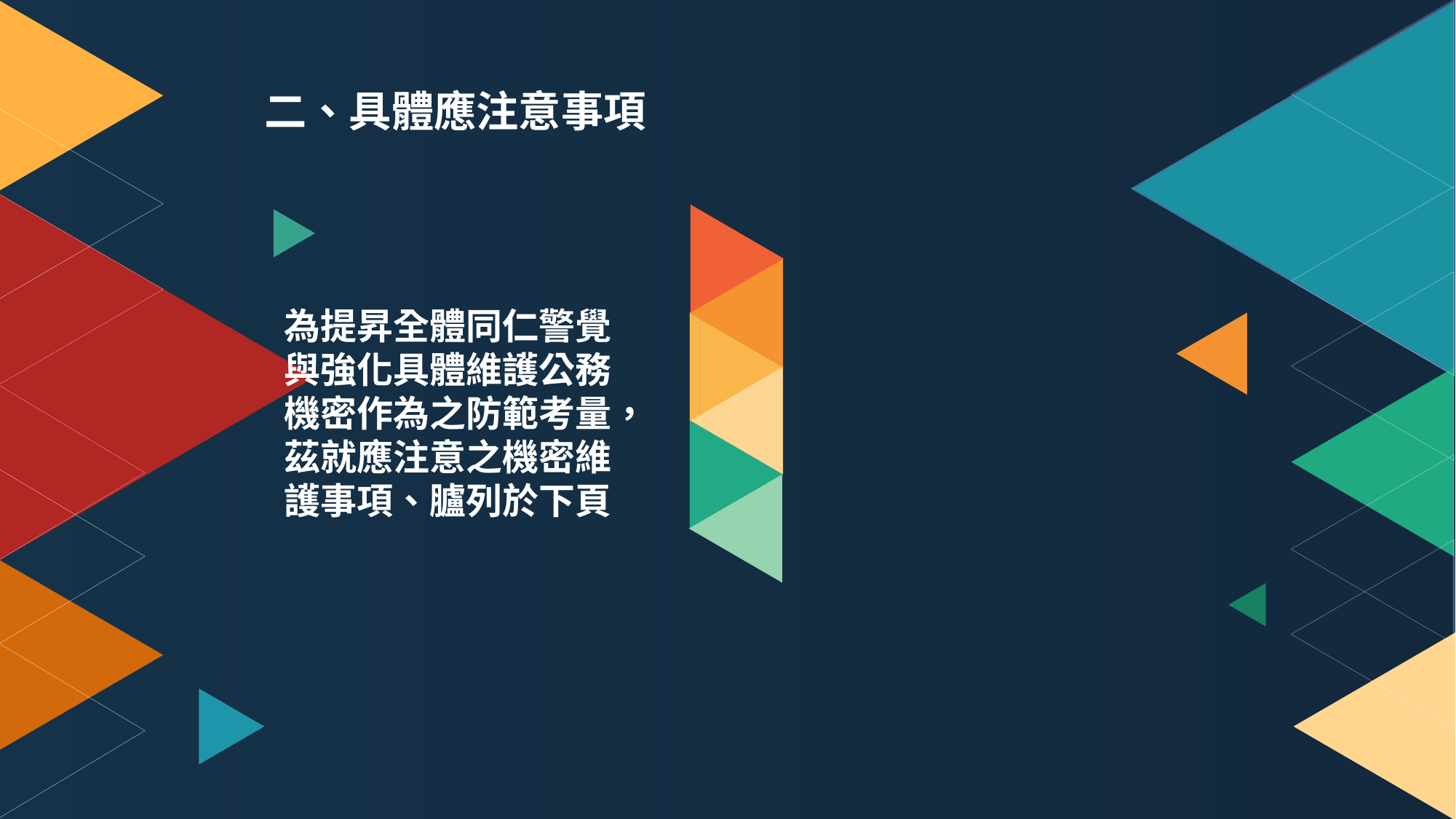

二、具體應注意事項

為提昇全體同仁警覺與強化具體維護公務機密作為之防範考量，茲就應注意之機密維護事項、臚列於下頁